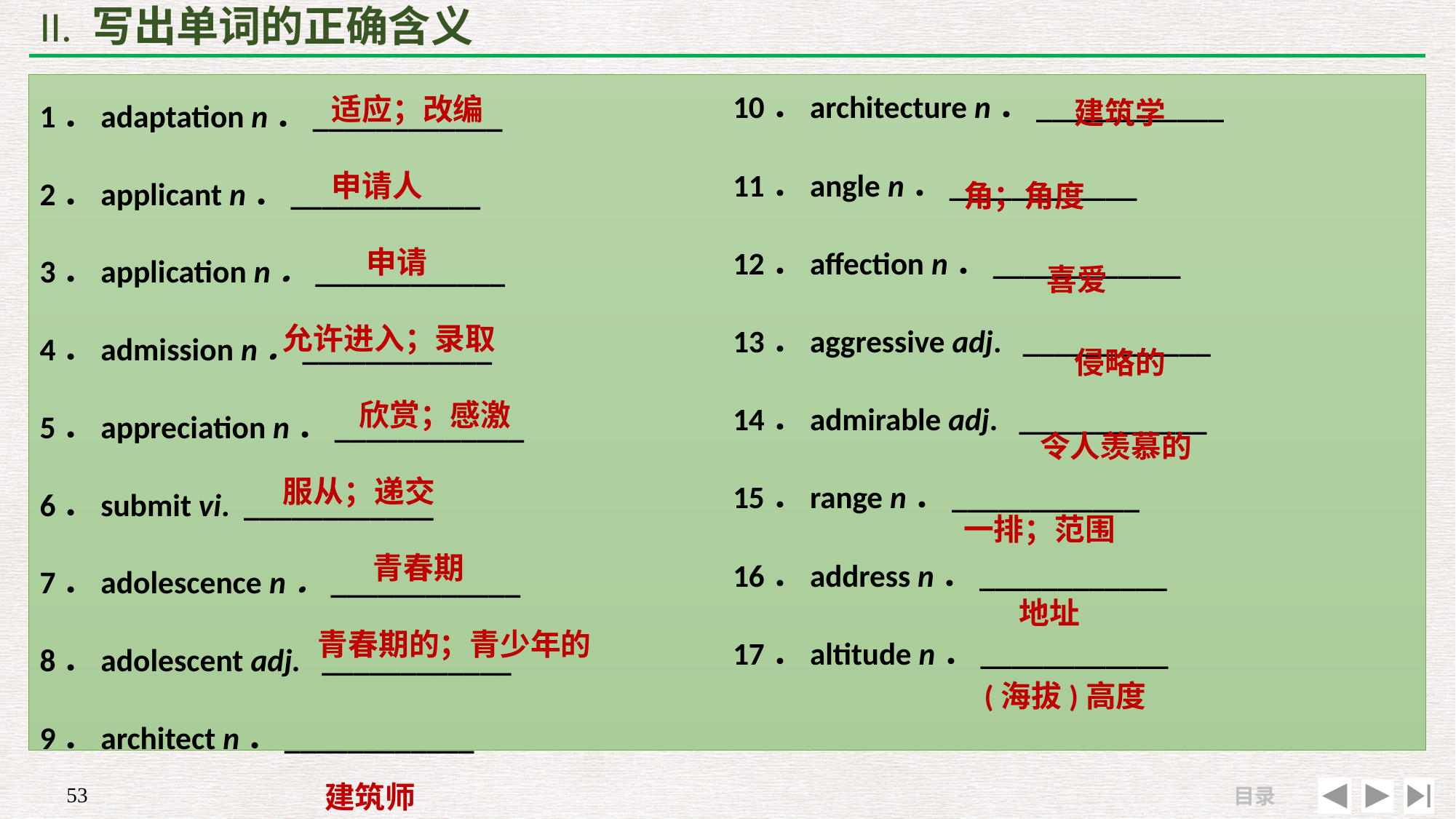

# II. 写出单词的正确含义
               建筑学
角；角度
           喜爱
               侵略的
          令人羡慕的
一排；范围
       地址
   (海拔)高度
      适应；改编
      申请人
           申请
允许进入；录取
          欣赏；感激
服从；递交
            青春期
    青春期的；青少年的
     建筑师
10．architecture n．____________
11．angle n．____________
12．affection n．____________
13．aggressive adj.   ____________
14．admirable adj.   ____________
15．range n．____________
16．address n．____________
17．altitude n．____________
1．adaptation n．____________
2．applicant n．____________
3．application n．____________
4．admission n．____________
5．appreciation n．____________
6．submit vi.  ____________
7．adolescence n．____________
8．adolescent adj.   ____________
9．architect n．____________